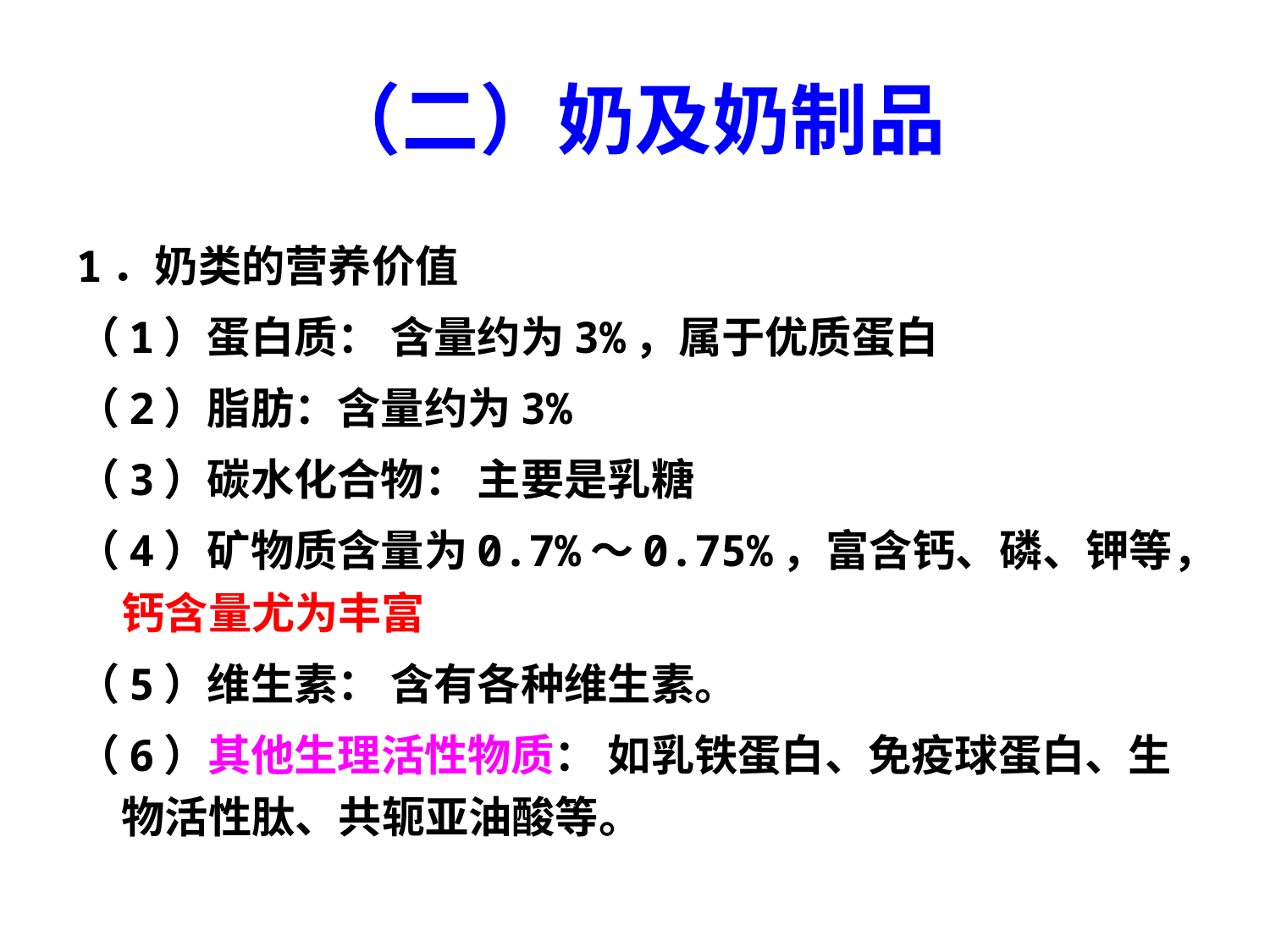

# （二）奶及奶制品
1．奶类的营养价值
（1）蛋白质： 含量约为3%，属于优质蛋白
（2）脂肪：含量约为3%
（3）碳水化合物： 主要是乳糖
（4）矿物质含量为0.7%～0.75%，富含钙、磷、钾等，钙含量尤为丰富
（5）维生素： 含有各种维生素。
（6）其他生理活性物质： 如乳铁蛋白、免疫球蛋白、生物活性肽、共轭亚油酸等。